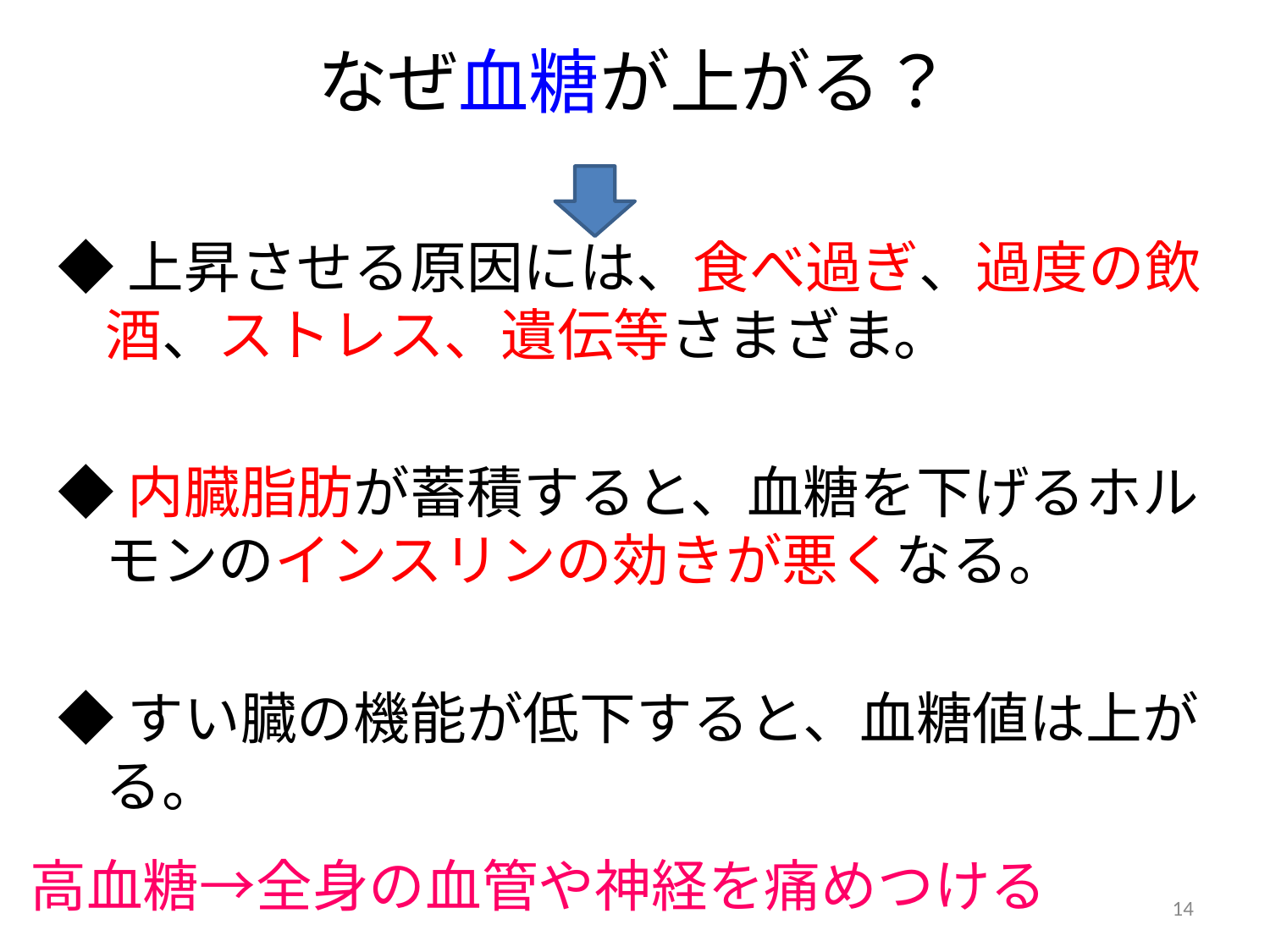

# なぜ血糖が上がる？

◆上昇させる原因には、食べ過ぎ、過度の飲酒、ストレス、遺伝等さまざま。

◆内臓脂肪が蓄積すると、血糖を下げるホルモンのインスリンの効きが悪くなる。

◆すい臓の機能が低下すると、血糖値は上がる。

高血糖→全身の血管や神経を痛めつける
14